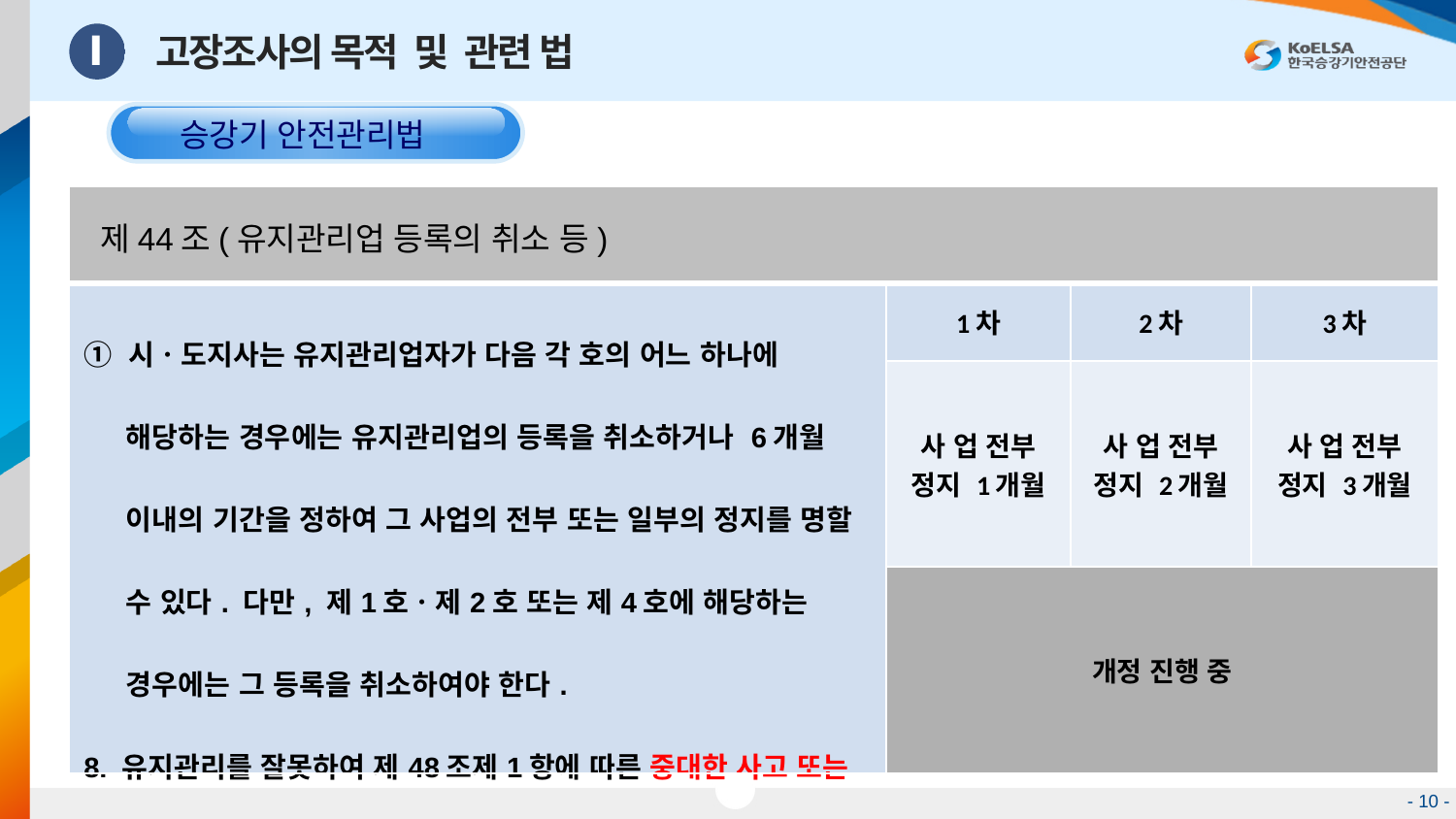

고장조사의 목적  및  관련 법

Ⅰ

승강기 안전관리법
|  |  |  |  |
| --- | --- | --- | --- |
| ① 시ㆍ도지사는 유지관리업자가 다음 각 호의 어느 하나에 해당하는 경우에는 유지관리업의 등록을 취소하거나 6개월 이내의 기간을 정하여 그 사업의 전부 또는 일부의 정지를 명할 수 있다. 다만, 제1호ㆍ제2호 또는 제4호에 해당하는 경우에는 그 등록을 취소하여야 한다. 8. 유지관리를 잘못하여 제48조제1항에 따른 중대한 사고 또는 중대한 고장이 발생한 경우 | 1차 | 2차 | 3차 |
|  | 사 업 전부 정지 1개월 | 사 업 전부 정지 2개월 | 사 업 전부 정지 3개월 |
|  | 개정 진행 중 |  |  |
 제44조(유지관리업 등록의 취소 등)